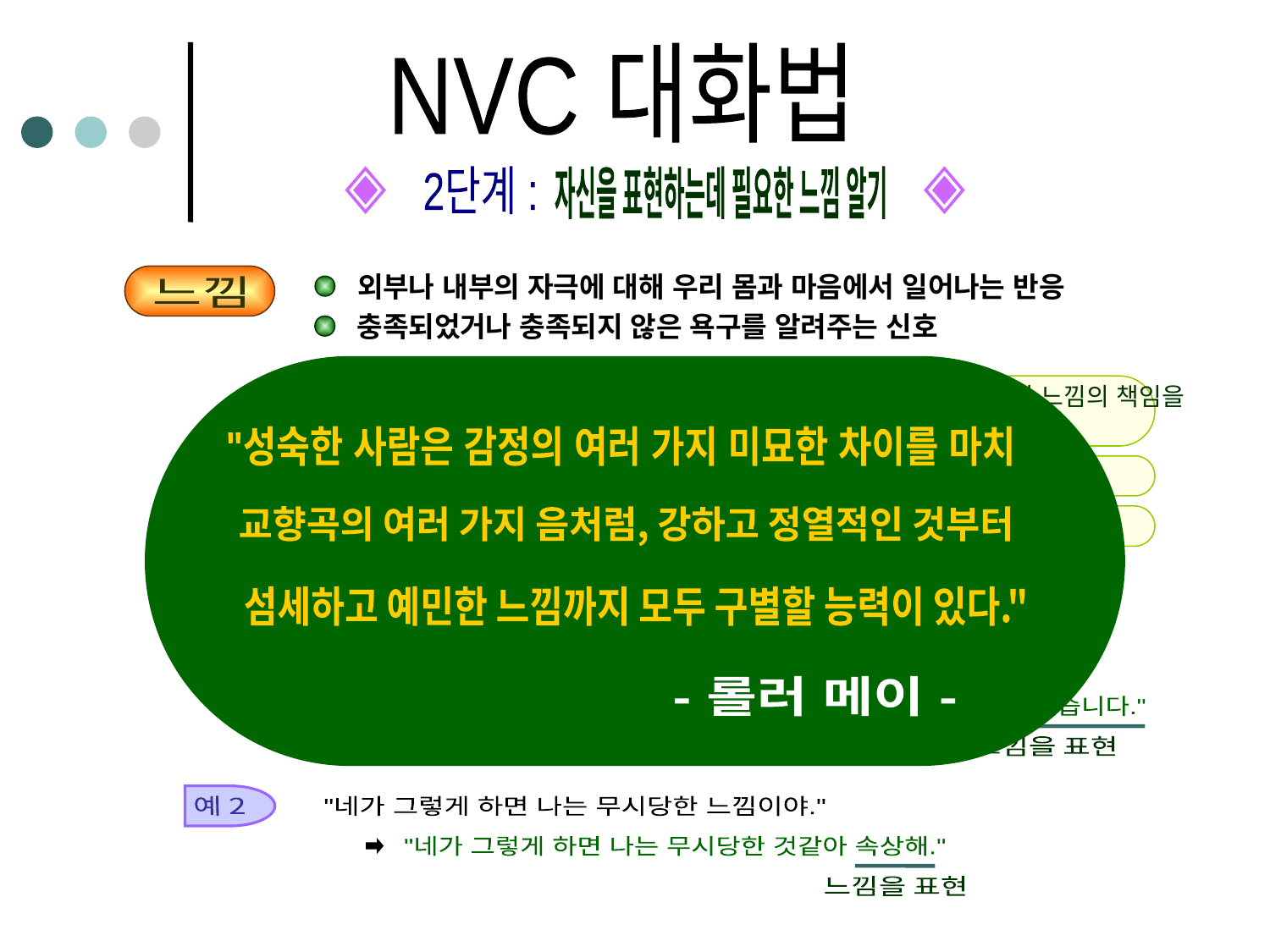

NVC 대화법
◈                                    ◈
2단계 :
자신을 표현하는데 필요한 느낌 알기

느낌
외부나 내부의 자극에 대해 우리 몸과 마음에서 일어나는 반응

충족되었거나 충족되지 않은 욕구를 알려주는 신호

"성숙한 사람은 감정의 여러 가지 미묘한 차이를 마치
교향곡의 여러 가지 음처럼, 강하고 정열적인 것부터
섬세하고 예민한 느낌까지 모두 구별할 능력이 있다."
- 롤러 메이 -
 느낌을 표현할 때, 생각(비교, 분석, 해석 등)이 섞인 말을 하면 내 느낌의 책임을
 상대에게 미루게 된다.

 자신의 취약점이라도 솔직한 내면을 인정하는 것이 갈등 해결에 도움이 된다.

 명확하고 구체적인 어휘를 활용하여 느낌을 표현한다.

예 1
"밤에 음악을 크게 틀어 놓는 것은 옳지 않다고 느낍니다."

느낌이 아닌 생각

"밤에 음악을 크게 틀어 놓아 나는 시끄러워 몹시 신경이 쓰였습니다."

느낌을 표현

예 2
"네가 그렇게 하면 나는 무시당한 느낌이야."

"네가 그렇게 하면 나는 무시당한 것같아 속상해."

느낌을 표현